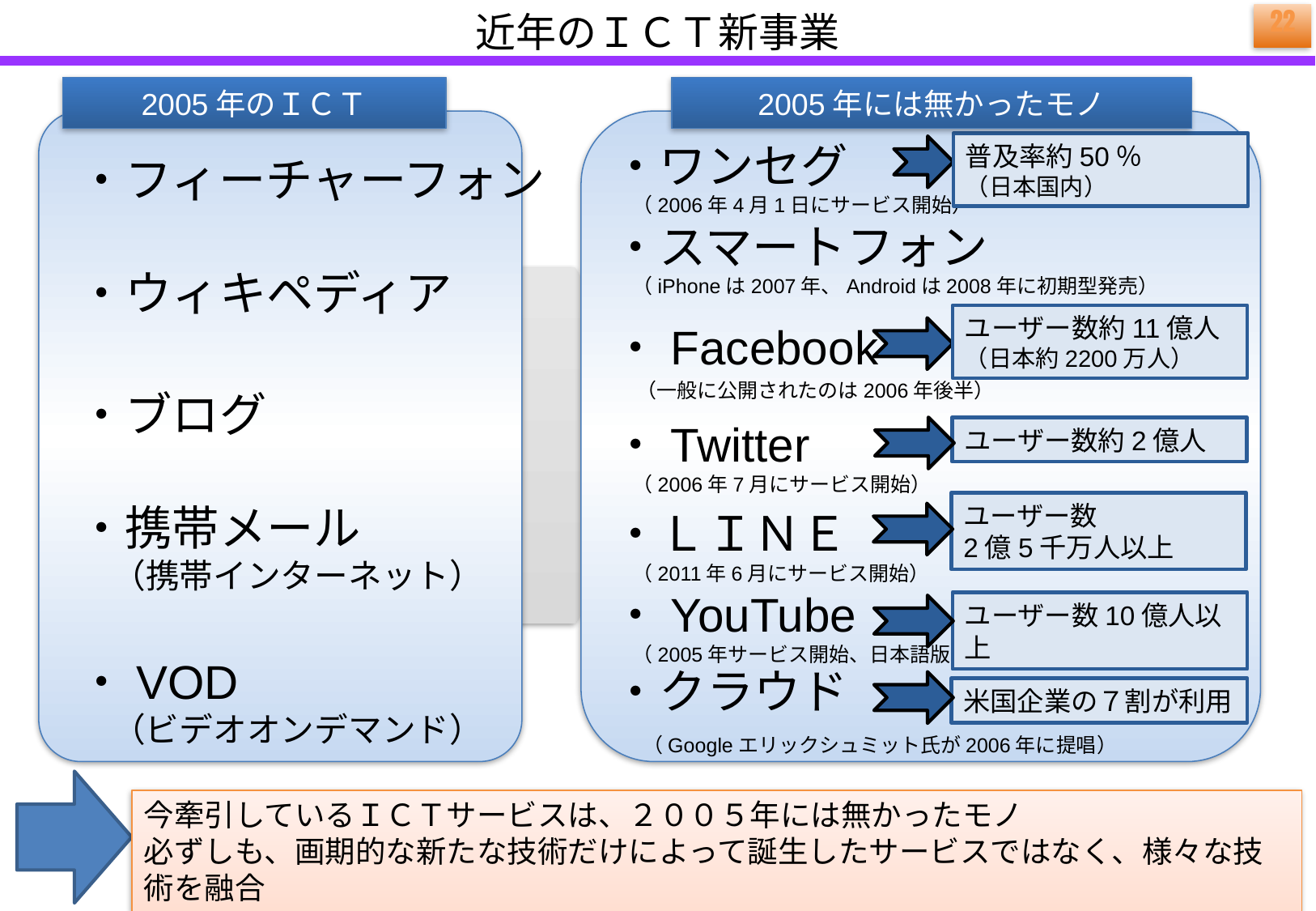

近年のＩＣＴ新事業
22
・ワンセグ
　（2006年4月1日にサービス開始）
・スマートフォン
　（iPhoneは2007年、Androidは2008年に初期型発売）

・Facebook
　（一般に公開されたのは2006年後半）

・Twitter
　（2006年7月にサービス開始）

・ＬＩＮＥ
　（2011年6月にサービス開始）
・YouTube
　（2005年サービス開始、日本語版は2007年）
・クラウド
　（Googleエリックシュミット氏が2006年に提唱）
2005年のＩＣＴ
2005年には無かったモノ

普及率約50％
（日本国内）

・フィーチャーフォン

・ウィキペディア

・ブログ

・携帯メール
　（携帯インターネット）

・VOD
　（ビデオオンデマンド）

ユーザー数約11億人
（日本約2200万人）

ユーザー数約2億人

ユーザー数
2億5千万人以上

ユーザー数10億人以上

米国企業の７割が利用

今牽引しているＩＣＴサービスは、２００５年には無かったモノ
必ずしも、画期的な新たな技術だけによって誕生したサービスではなく、様々な技術を融合